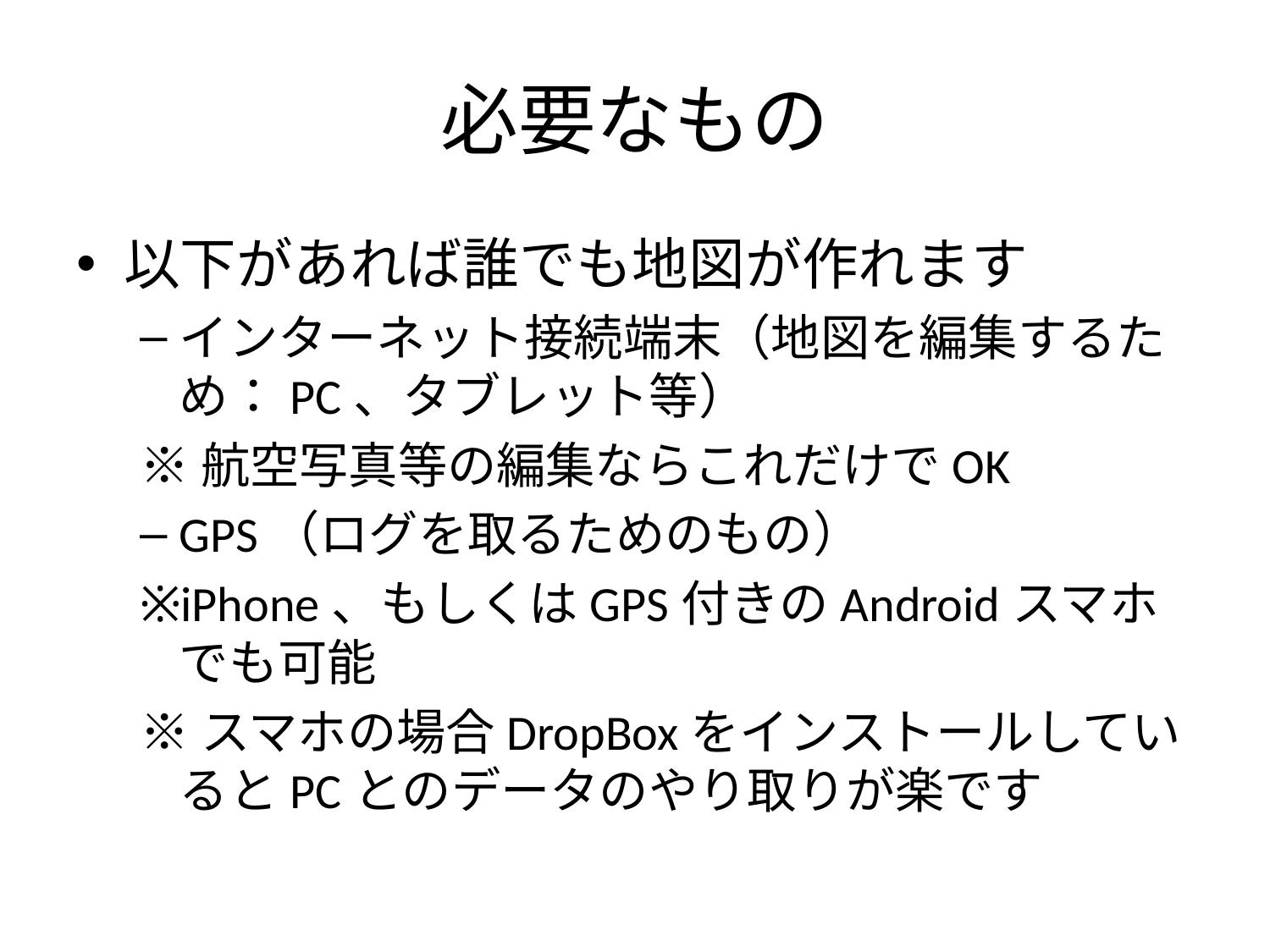

# 必要なもの
以下があれば誰でも地図が作れます
インターネット接続端末（地図を編集するため：PC、タブレット等）
※航空写真等の編集ならこれだけでOK
GPS（ログを取るためのもの）
※iPhone、もしくはGPS付きのAndroidスマホでも可能
※スマホの場合DropBoxをインストールしているとPCとのデータのやり取りが楽です